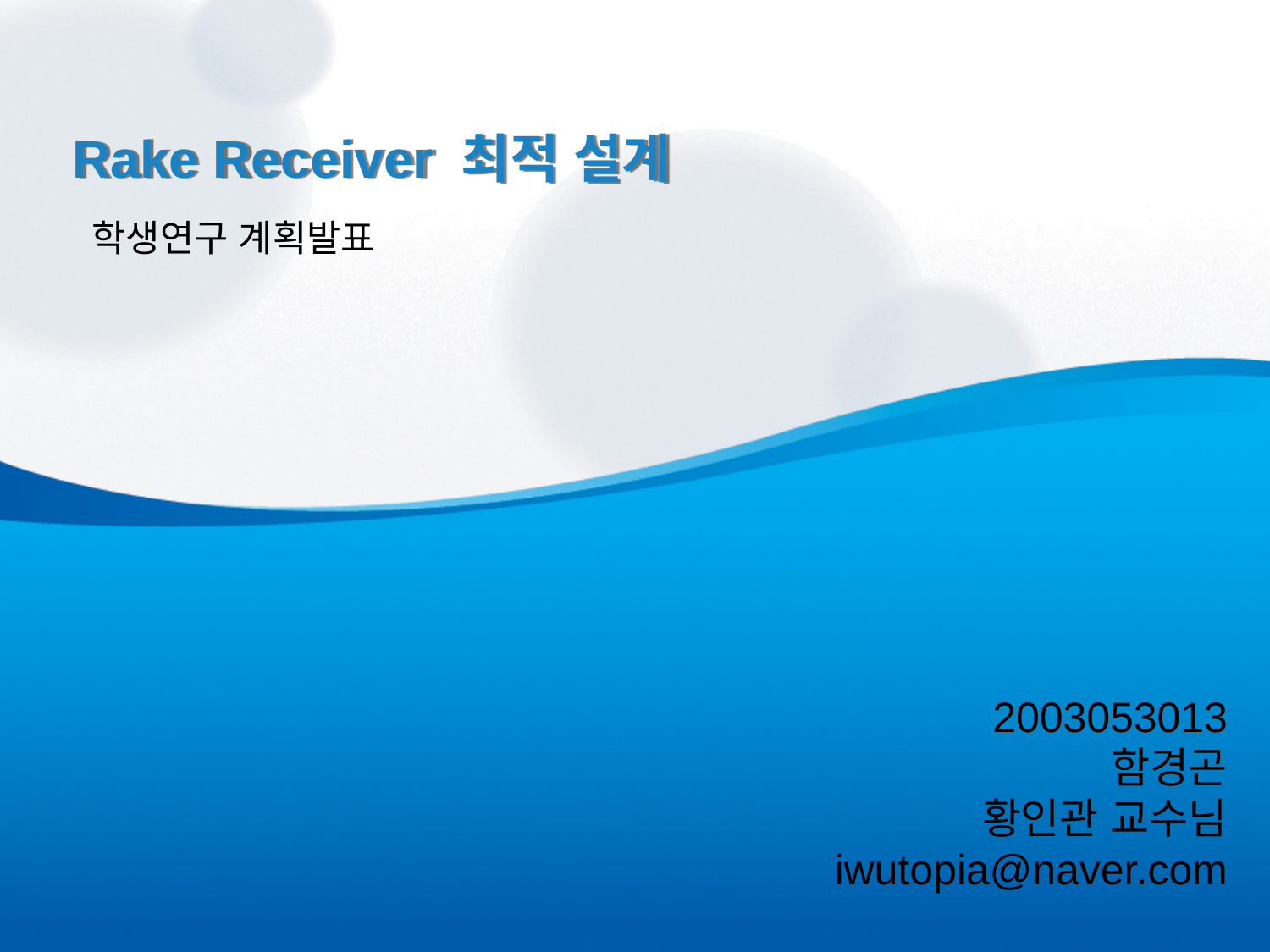

# Rake Receiver 최적 설계
학생연구 계획발표
2003053013
함경곤
황인관 교수님
iwutopia@naver.com